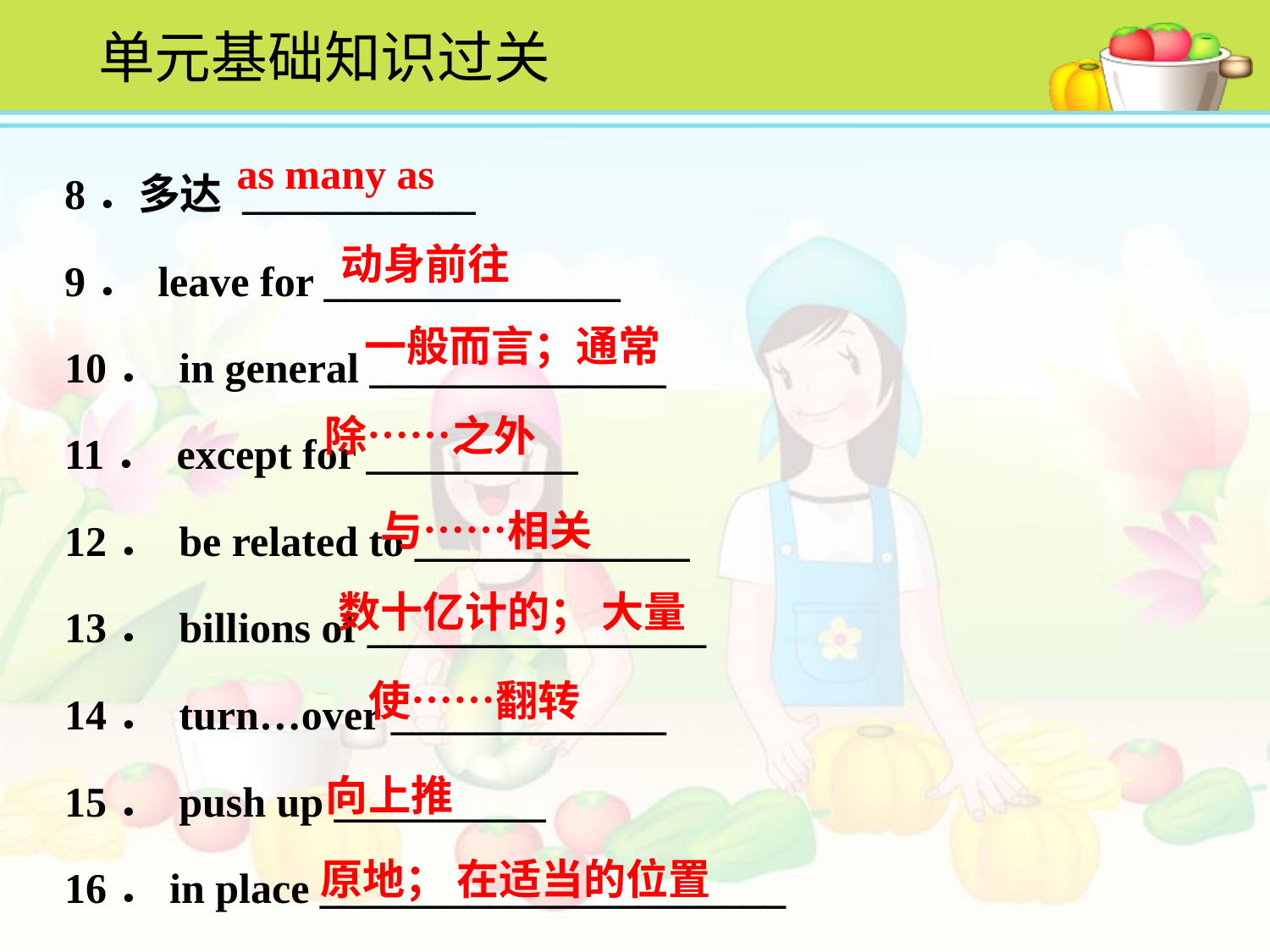

单元基础知识过关
8．多达 ___________
9． leave for ______________
10． in general ______________
11． except for __________
12． be related to _____________
13． billions of ________________
14． turn…over _____________
15． push up __________
16．in place ______________________
as many as
动身前往
一般而言；通常

除……之外
与……相关
数十亿计的； 大量
使……翻转
向上推
原地； 在适当的位置